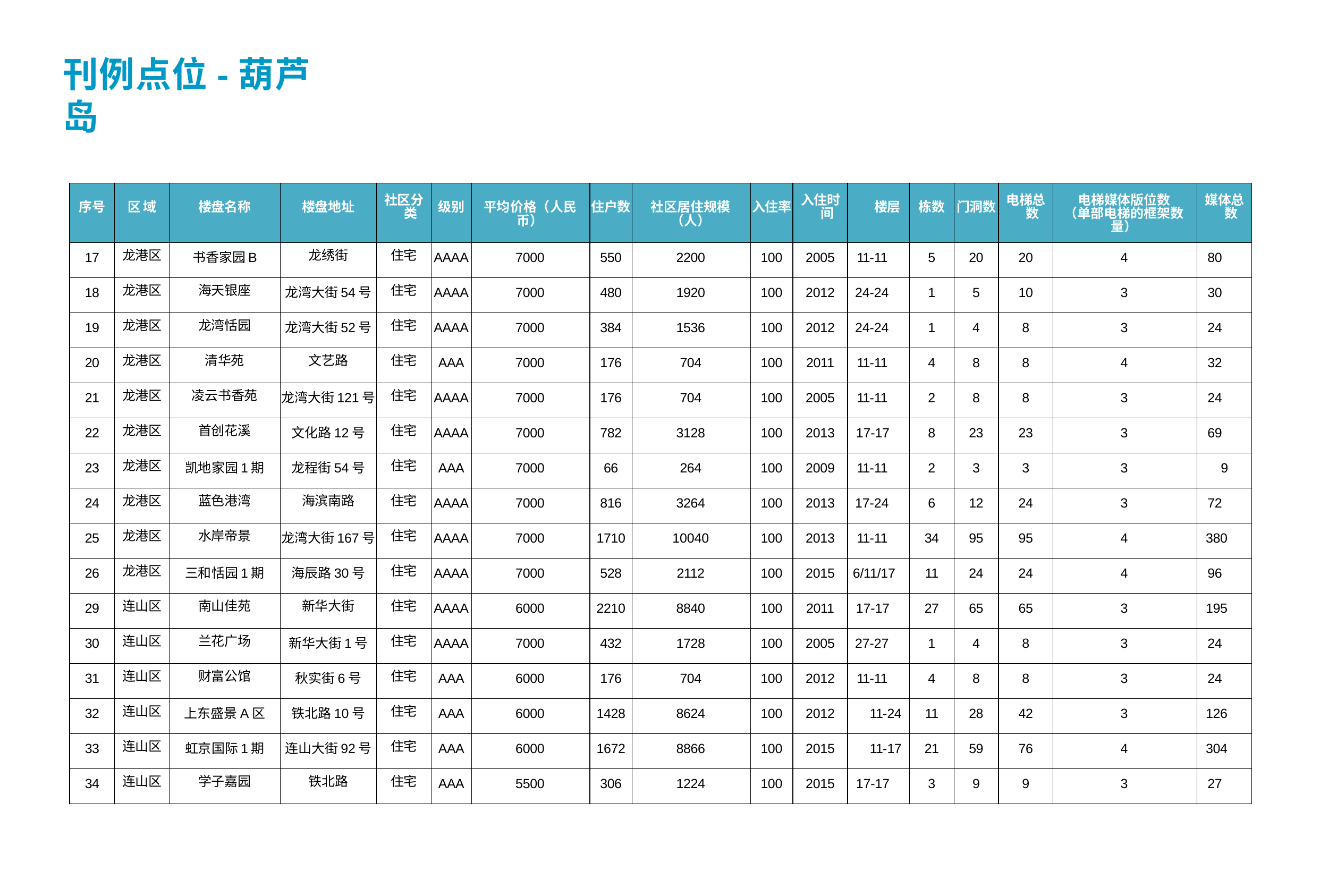

# 刊例点位-葫芦岛
| 序号 | 区 域 | 楼盘名称 | 楼盘地址 | 社区分类 | 级别 | 平均价格（人民币） | 住户数 | 社区居住规模（人） | 入住率 | 入住时间 | 楼层 | 栋数 | 门洞数 | 电梯总数 | 电梯媒体版位数 （单部电梯的框架数量） | 媒体总数 |
| --- | --- | --- | --- | --- | --- | --- | --- | --- | --- | --- | --- | --- | --- | --- | --- | --- |
| 17 | 龙港区 | 书香家园B | 龙绣街 | 住宅 | AAAA | 7000 | 550 | 2200 | 100 | 2005 | 11-11 | 5 | 20 | 20 | 4 | 80 |
| 18 | 龙港区 | 海天银座 | 龙湾大街54号 | 住宅 | AAAA | 7000 | 480 | 1920 | 100 | 2012 | 24-24 | 1 | 5 | 10 | 3 | 30 |
| 19 | 龙港区 | 龙湾恬园 | 龙湾大街52号 | 住宅 | AAAA | 7000 | 384 | 1536 | 100 | 2012 | 24-24 | 1 | 4 | 8 | 3 | 24 |
| 20 | 龙港区 | 清华苑 | 文艺路 | 住宅 | AAA | 7000 | 176 | 704 | 100 | 2011 | 11-11 | 4 | 8 | 8 | 4 | 32 |
| 21 | 龙港区 | 凌云书香苑 | 龙湾大街121号 | 住宅 | AAAA | 7000 | 176 | 704 | 100 | 2005 | 11-11 | 2 | 8 | 8 | 3 | 24 |
| 22 | 龙港区 | 首创花溪 | 文化路12号 | 住宅 | AAAA | 7000 | 782 | 3128 | 100 | 2013 | 17-17 | 8 | 23 | 23 | 3 | 69 |
| 23 | 龙港区 | 凯地家园1期 | 龙程街54号 | 住宅 | AAA | 7000 | 66 | 264 | 100 | 2009 | 11-11 | 2 | 3 | 3 | 3 | 9 |
| 24 | 龙港区 | 蓝色港湾 | 海滨南路 | 住宅 | AAAA | 7000 | 816 | 3264 | 100 | 2013 | 17-24 | 6 | 12 | 24 | 3 | 72 |
| 25 | 龙港区 | 水岸帝景 | 龙湾大街167号 | 住宅 | AAAA | 7000 | 1710 | 10040 | 100 | 2013 | 11-11 | 34 | 95 | 95 | 4 | 380 |
| 26 | 龙港区 | 三和恬园1期 | 海辰路30号 | 住宅 | AAAA | 7000 | 528 | 2112 | 100 | 2015 | 6/11/17 | 11 | 24 | 24 | 4 | 96 |
| 29 | 连山区 | 南山佳苑 | 新华大街 | 住宅 | AAAA | 6000 | 2210 | 8840 | 100 | 2011 | 17-17 | 27 | 65 | 65 | 3 | 195 |
| 30 | 连山区 | 兰花广场 | 新华大街1号 | 住宅 | AAAA | 7000 | 432 | 1728 | 100 | 2005 | 27-27 | 1 | 4 | 8 | 3 | 24 |
| 31 | 连山区 | 财富公馆 | 秋实街6号 | 住宅 | AAA | 6000 | 176 | 704 | 100 | 2012 | 11-11 | 4 | 8 | 8 | 3 | 24 |
| 32 | 连山区 | 上东盛景A区 | 铁北路10号 | 住宅 | AAA | 6000 | 1428 | 8624 | 100 | 2012 | 11-24 | 11 | 28 | 42 | 3 | 126 |
| 33 | 连山区 | 虹京国际1期 | 连山大街92号 | 住宅 | AAA | 6000 | 1672 | 8866 | 100 | 2015 | 11-17 | 21 | 59 | 76 | 4 | 304 |
| 34 | 连山区 | 学子嘉园 | 铁北路 | 住宅 | AAA | 5500 | 306 | 1224 | 100 | 2015 | 17-17 | 3 | 9 | 9 | 3 | 27 |